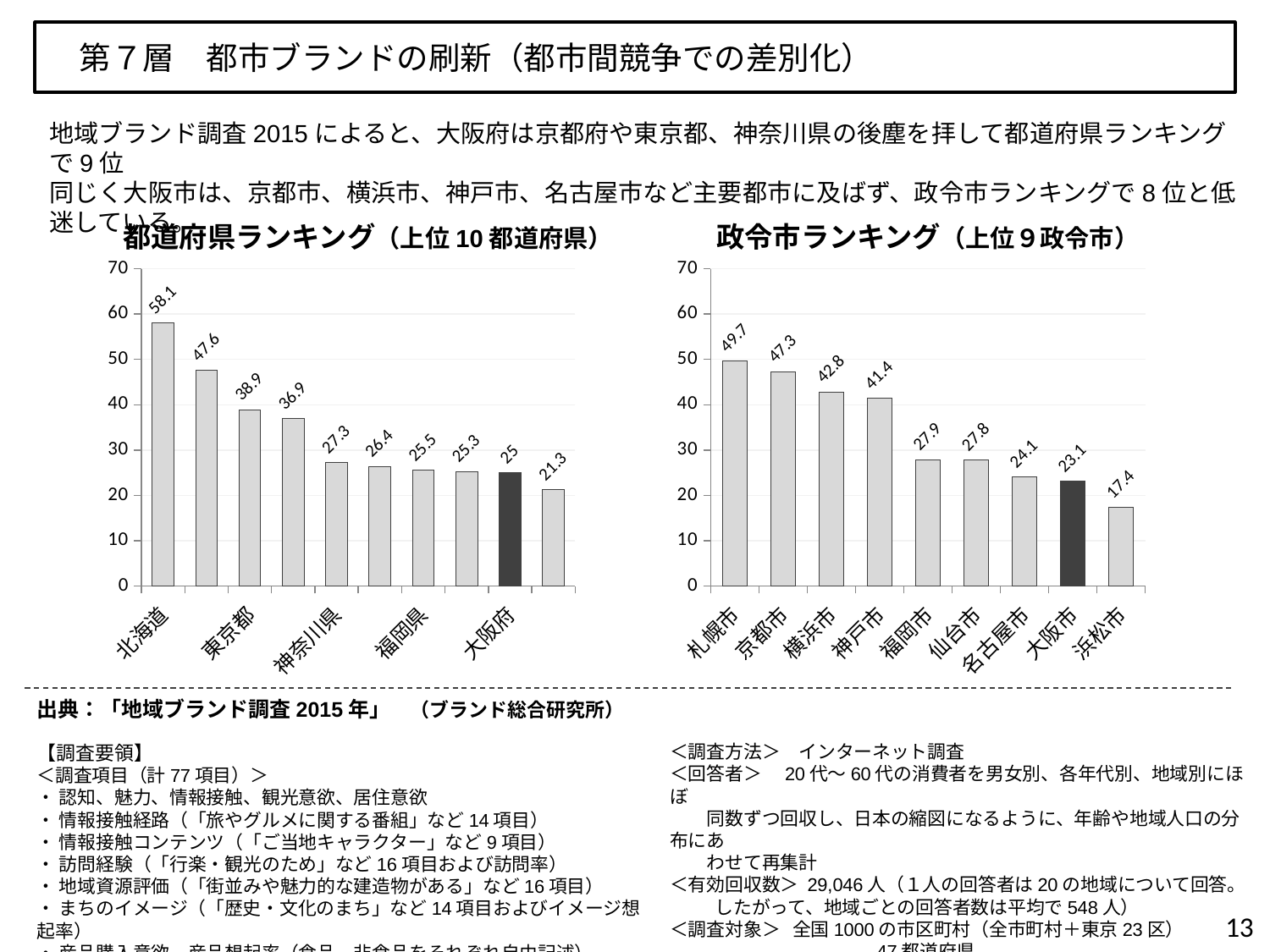

第７層　都市ブランドの刷新（都市間競争での差別化）
地域ブランド調査2015によると、大阪府は京都府や東京都、神奈川県の後塵を拝して都道府県ランキングで9位
同じく大阪市は、京都市、横浜市、神戸市、名古屋市など主要都市に及ばず、政令市ランキングで8位と低迷している。
都道府県ランキング（上位10都道府県）
政令市ランキング（上位９政令市）

### Chart

| Category | 魅力度 |
|---|---|
| 北海道 | 58.1 |
| 京都府 | 47.6 |
| 東京都 | 38.9 |
| 沖縄県 | 36.9 |
| 神奈川県 | 27.3 |
| 長崎県 | 26.4 |
| 福岡県 | 25.5 |
| 奈良県 | 25.3 |
| 大阪府 | 25.0 |
| 長野県 | 21.3 |

### Chart

| Category | 魅力度 |
|---|---|
| 札幌市 | 49.7 |
| 京都市 | 47.3 |
| 横浜市 | 42.8 |
| 神戸市 | 41.4 |
| 福岡市 | 27.9 |
| 仙台市 | 27.8 |
| 名古屋市 | 24.1 |
| 大阪市 | 23.1 |
| 浜松市 | 17.4 |
出典：「地域ブランド調査2015年」　（ブランド総合研究所）

【調査要領】
＜調査項目（計77項目）＞
・ 認知、魅力、情報接触、観光意欲、居住意欲
・ 情報接触経路（「旅やグルメに関する番組」など14項目）
・ 情報接触コンテンツ（「ご当地キャラクター」など9項目）
・ 訪問経験（「行楽・観光のため」など16項目および訪問率）
・ 地域資源評価（「街並みや魅力的な建造物がある」など16項目）
・ まちのイメージ（「歴史・文化のまち」など14項目およびイメージ想起率）
・ 産品購入意欲、産品想起率（食品、非食品をそれぞれ自由記述）　　など
＜調査方法＞　インターネット調査
＜回答者＞　20代～60代の消費者を男女別、各年代別、地域別にほぼ
　　同数ずつ回収し、日本の縮図になるように、年齢や地域人口の分布にあ
　　わせて再集計
＜有効回収数＞ 29,046人（１人の回答者は20の地域について回答。
 　　したがって、地域ごとの回答者数は平均で548人）
＜調査対象＞   全国1000の市区町村（全市町村＋東京23区）
　　　　　　　　　　　47都道府県
＜調査時期＞    2015年6月24日～7月17日
13